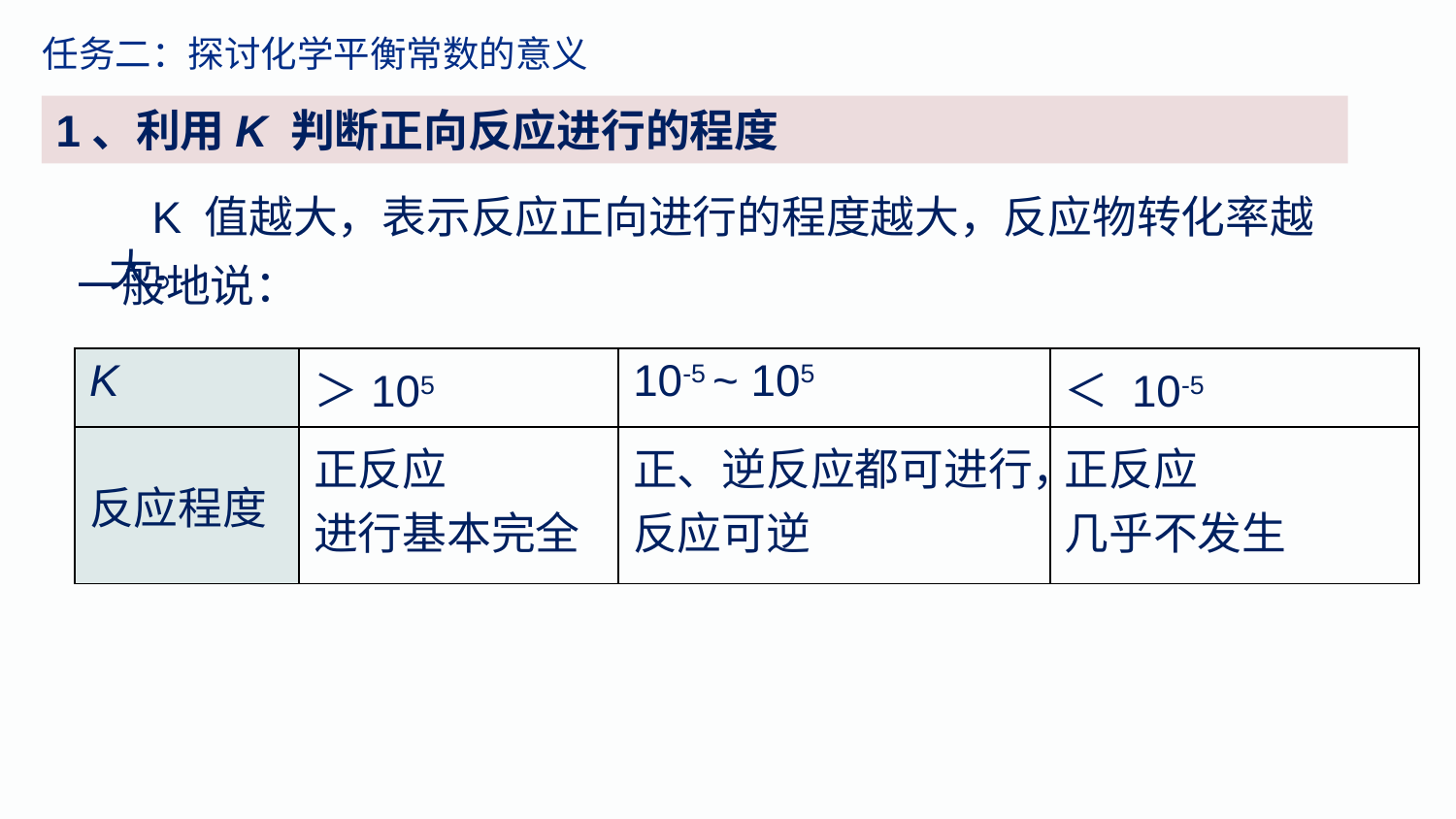

任务二：探讨化学平衡常数的意义
1、利用K 判断正向反应进行的程度
K 值越大，表示反应正向进行的程度越大，反应物转化率越大。
一般地说：
| K | ＞105 | 10-5 ~ 105 | ＜ 10-5 |
| --- | --- | --- | --- |
| 反应程度 | 正反应 进行基本完全 | 正、逆反应都可进行，反应可逆 | 正反应 几乎不发生 |